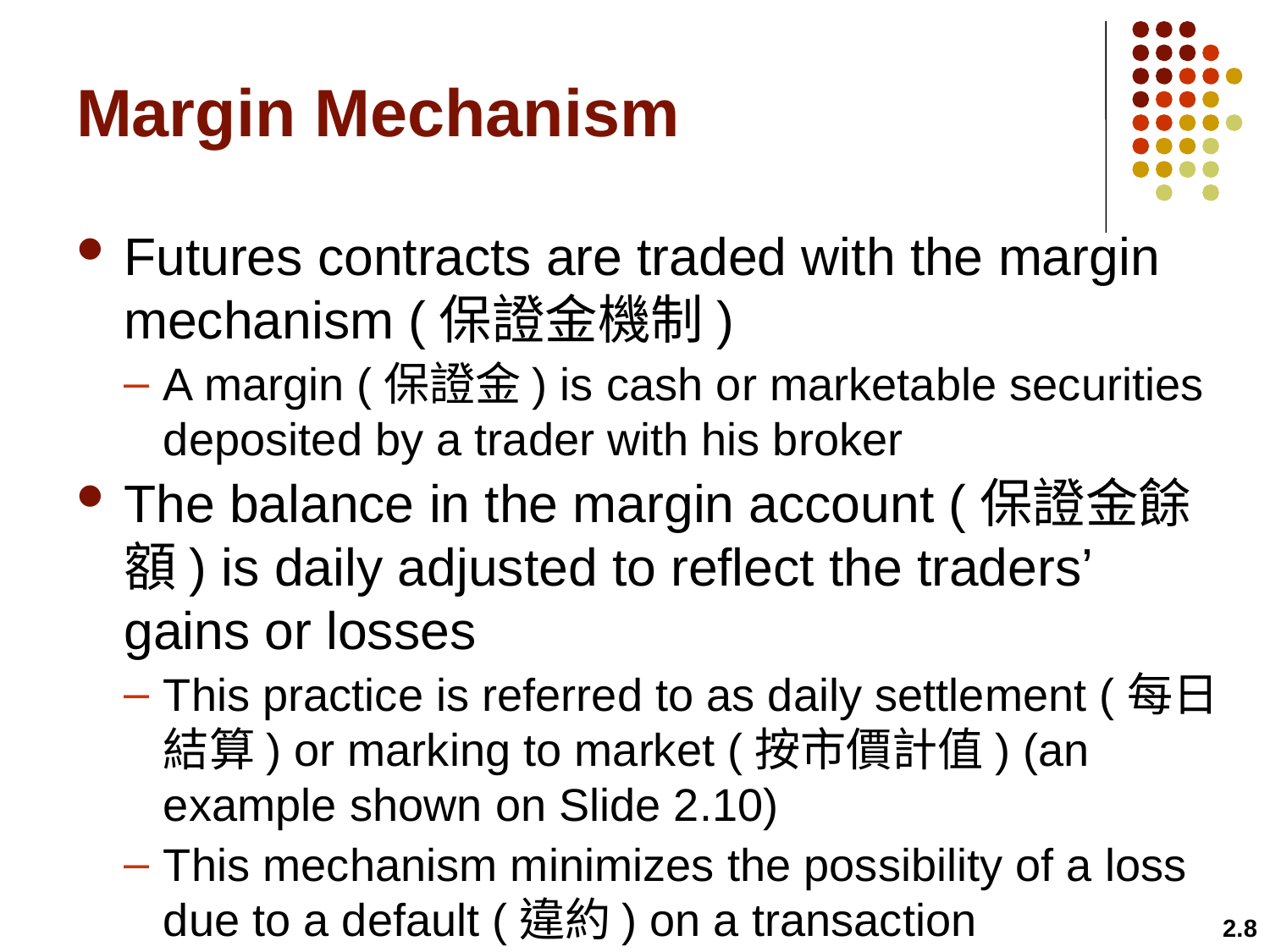

# Margin Mechanism
Futures contracts are traded with the margin mechanism (保證金機制)
A margin (保證金) is cash or marketable securities deposited by a trader with his broker
The balance in the margin account (保證金餘額) is daily adjusted to reflect the traders’ gains or losses
This practice is referred to as daily settlement (每日結算) or marking to market (按市價計值) (an example shown on Slide 2.10)
This mechanism minimizes the possibility of a loss due to a default (違約) on a transaction
2.8